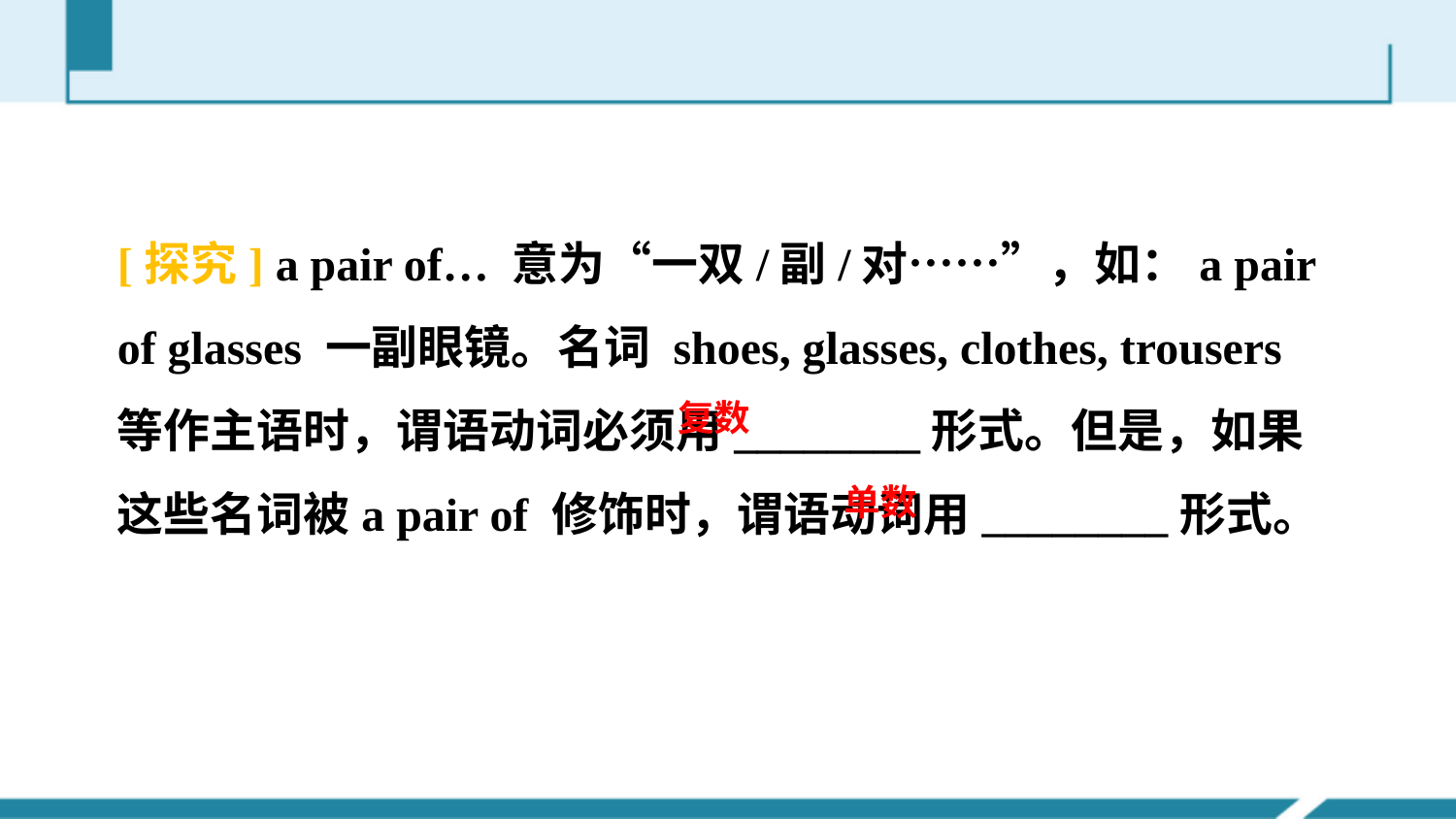

[探究] a pair of… 意为“一双/副/对……”，如：a pair of glasses 一副眼镜。名词 shoes, glasses, clothes, trousers 等作主语时，谓语动词必须用________形式。但是，如果这些名词被a pair of 修饰时，谓语动词用________形式。
复数
单数